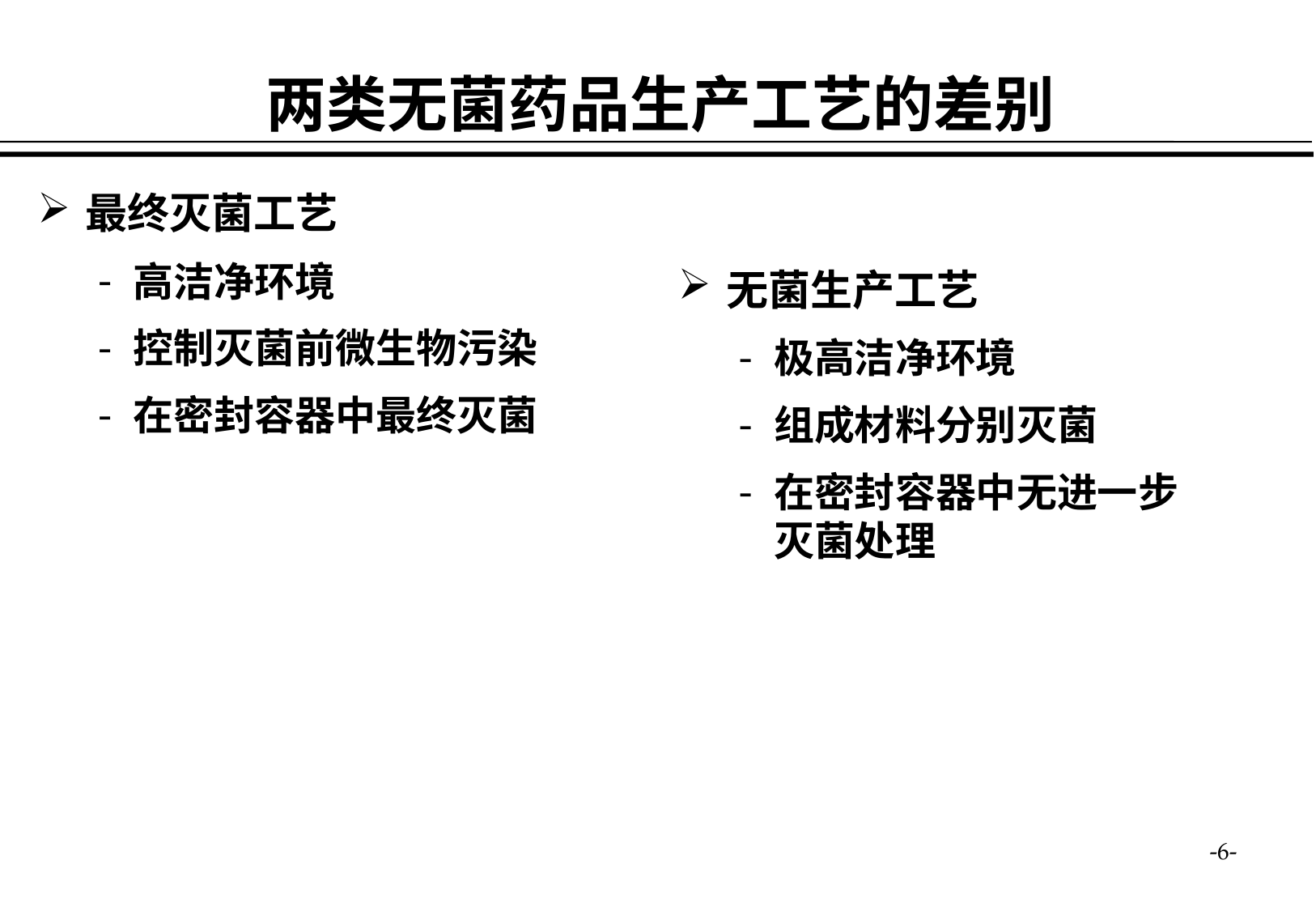

两类无菌药品生产工艺的差别
最终灭菌工艺
高洁净环境
控制灭菌前微生物污染
在密封容器中最终灭菌
无菌生产工艺
极高洁净环境
组成材料分别灭菌
在密封容器中无进一步灭菌处理
-6-